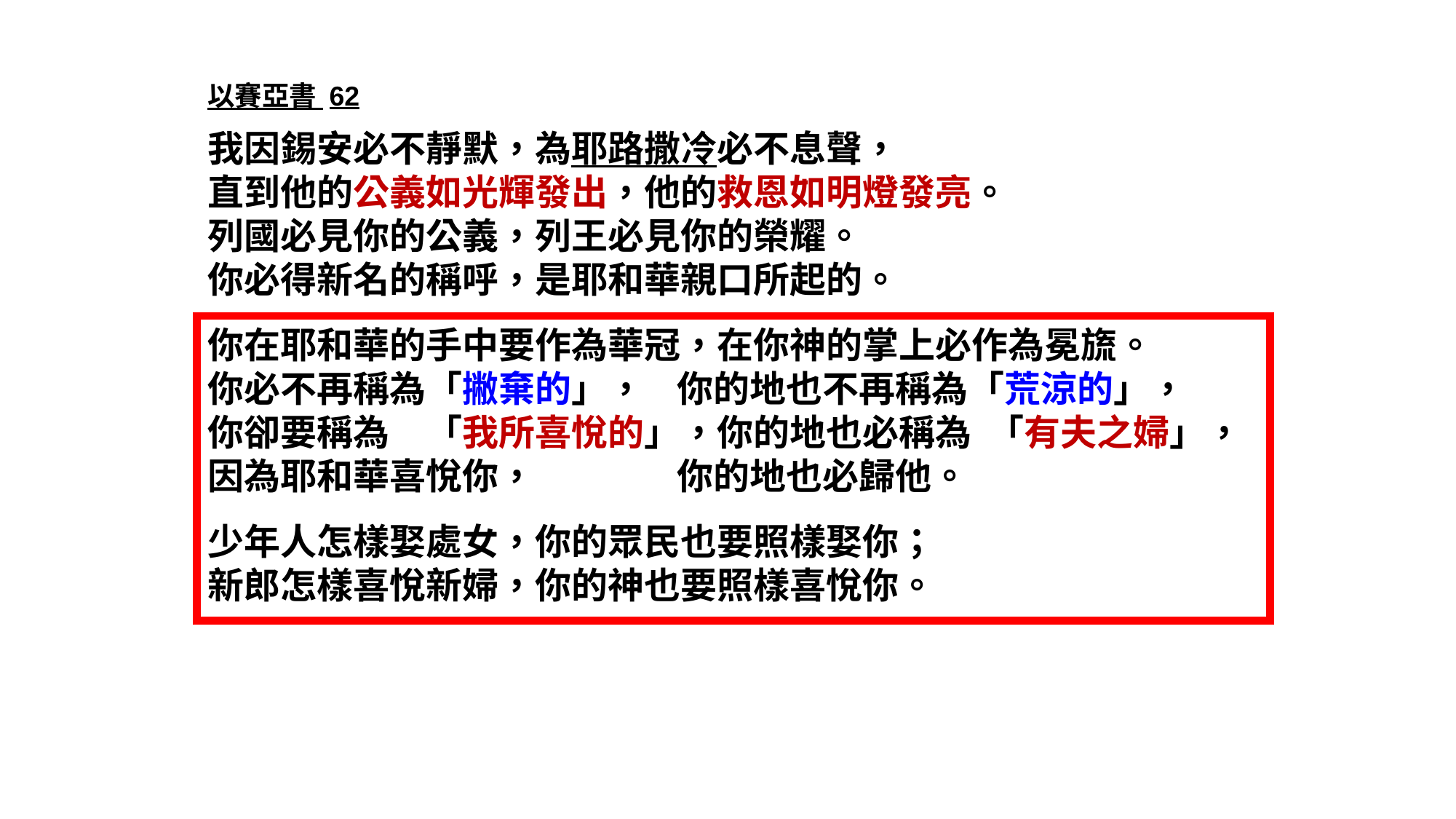

以賽亞書 62

我因錫安必不靜默，為耶路撒冷必不息聲，
直到他的公義如光輝發出，他的救恩如明燈發亮。
列國必見你的公義，列王必見你的榮耀。
你必得新名的稱呼，是耶和華親口所起的。

你在耶和華的手中要作為華冠，在你神的掌上必作為冕旒。
你必不再稱為「撇棄的」，    你的地也不再稱為「荒涼的」，
你卻要稱為	「我所喜悅的」，你的地也必稱為  「有夫之婦」，
因為耶和華喜悅你，	    你的地也必歸他。

少年人怎樣娶處女，你的眾民也要照樣娶你；
新郎怎樣喜悅新婦，你的神也要照樣喜悅你。